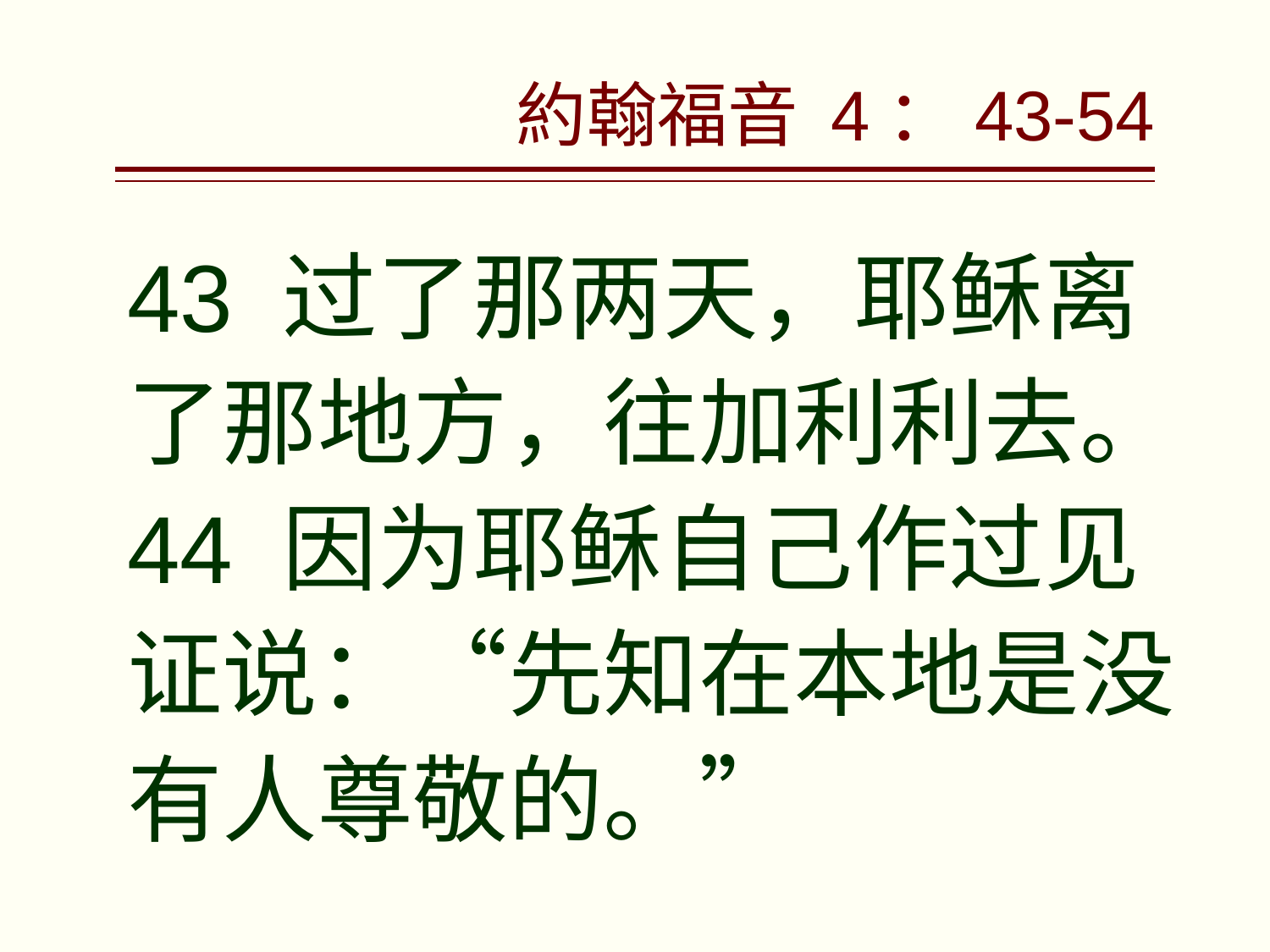

# 約翰福音 4：43-54
43 过了那两天，耶稣离了那地方，往加利利去。44 因为耶稣自己作过见证说：“先知在本地是没有人尊敬的。”